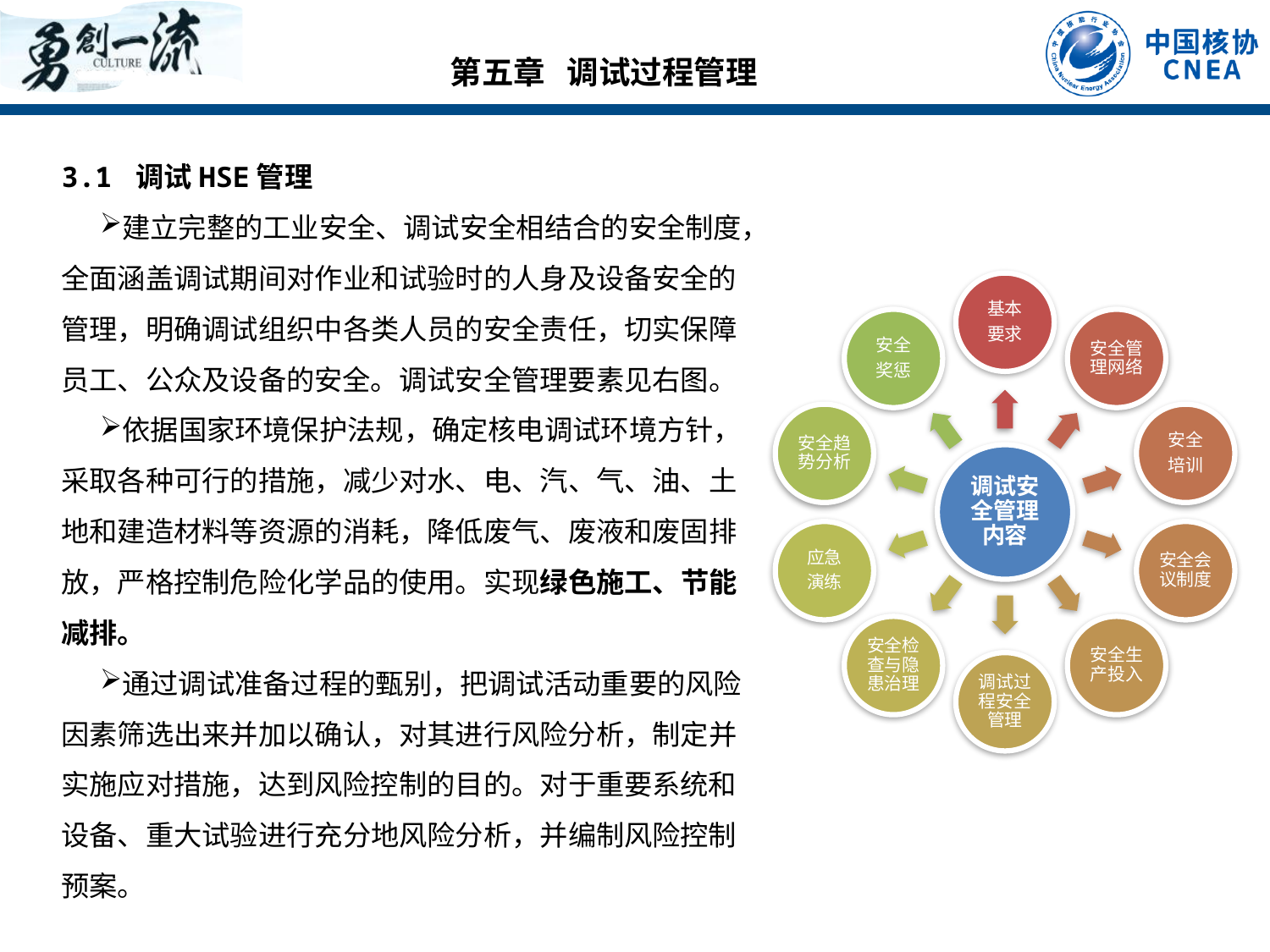

第五章   调试过程管理
3.1 调试HSE管理
建立完整的工业安全、调试安全相结合的安全制度，全面涵盖调试期间对作业和试验时的人身及设备安全的管理，明确调试组织中各类人员的安全责任，切实保障员工、公众及设备的安全。调试安全管理要素见右图。
依据国家环境保护法规，确定核电调试环境方针，采取各种可行的措施，减少对水、电、汽、气、油、土地和建造材料等资源的消耗，降低废气、废液和废固排放，严格控制危险化学品的使用。实现绿色施工、节能减排。
通过调试准备过程的甄别，把调试活动重要的风险因素筛选出来并加以确认，对其进行风险分析，制定并实施应对措施，达到风险控制的目的。对于重要系统和设备、重大试验进行充分地风险分析，并编制风险控制预案。
调试安全管理内容

基本
要求

安全管理网络

安全
培训

安全会议制度

安全生产投入

调试过程安全管理

安全检查与隐患治理

应急
演练

安全趋势分析

安全
奖惩